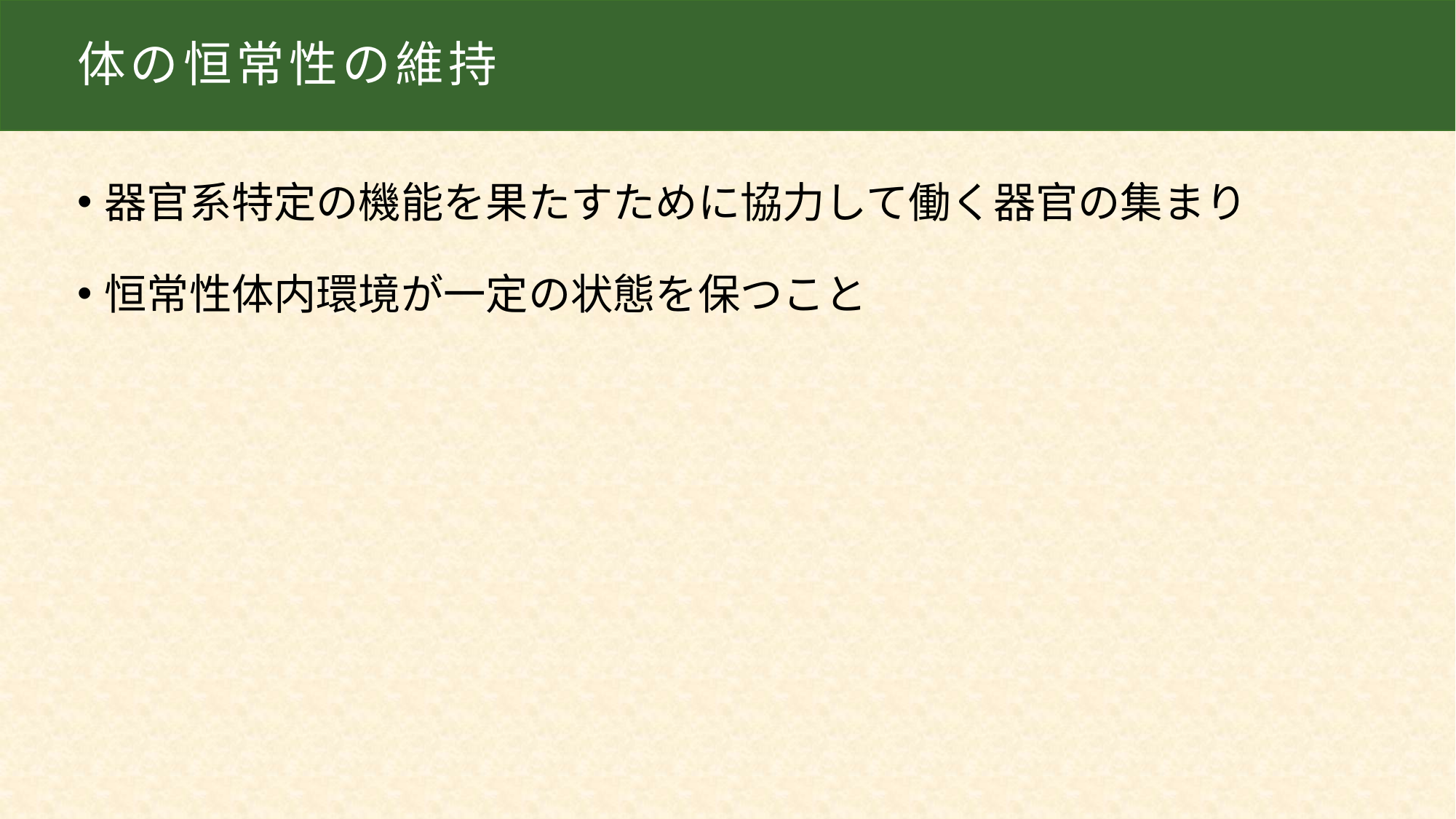

# 体の恒常性の維持
器官系特定の機能を果たすために協力して働く器官の集まり
恒常性体内環境が一定の状態を保つこと